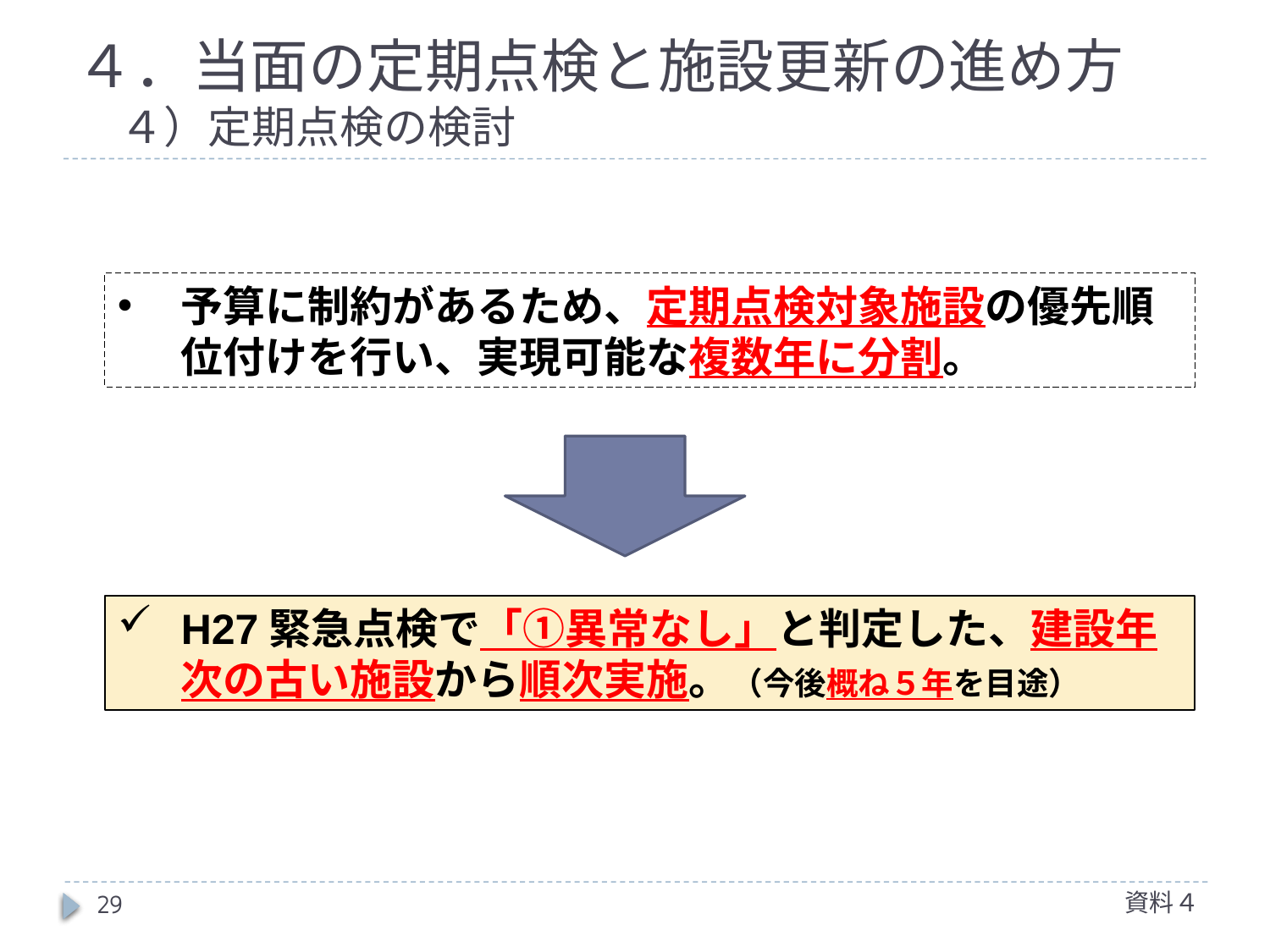

４．当面の定期点検と施設更新の進め方
　４）定期点検の検討
予算に制約があるため、定期点検対象施設の優先順位付けを行い、実現可能な複数年に分割。

H27緊急点検で「①異常なし」と判定した、建設年次の古い施設から順次実施。（今後概ね５年を目途）
資料４
29